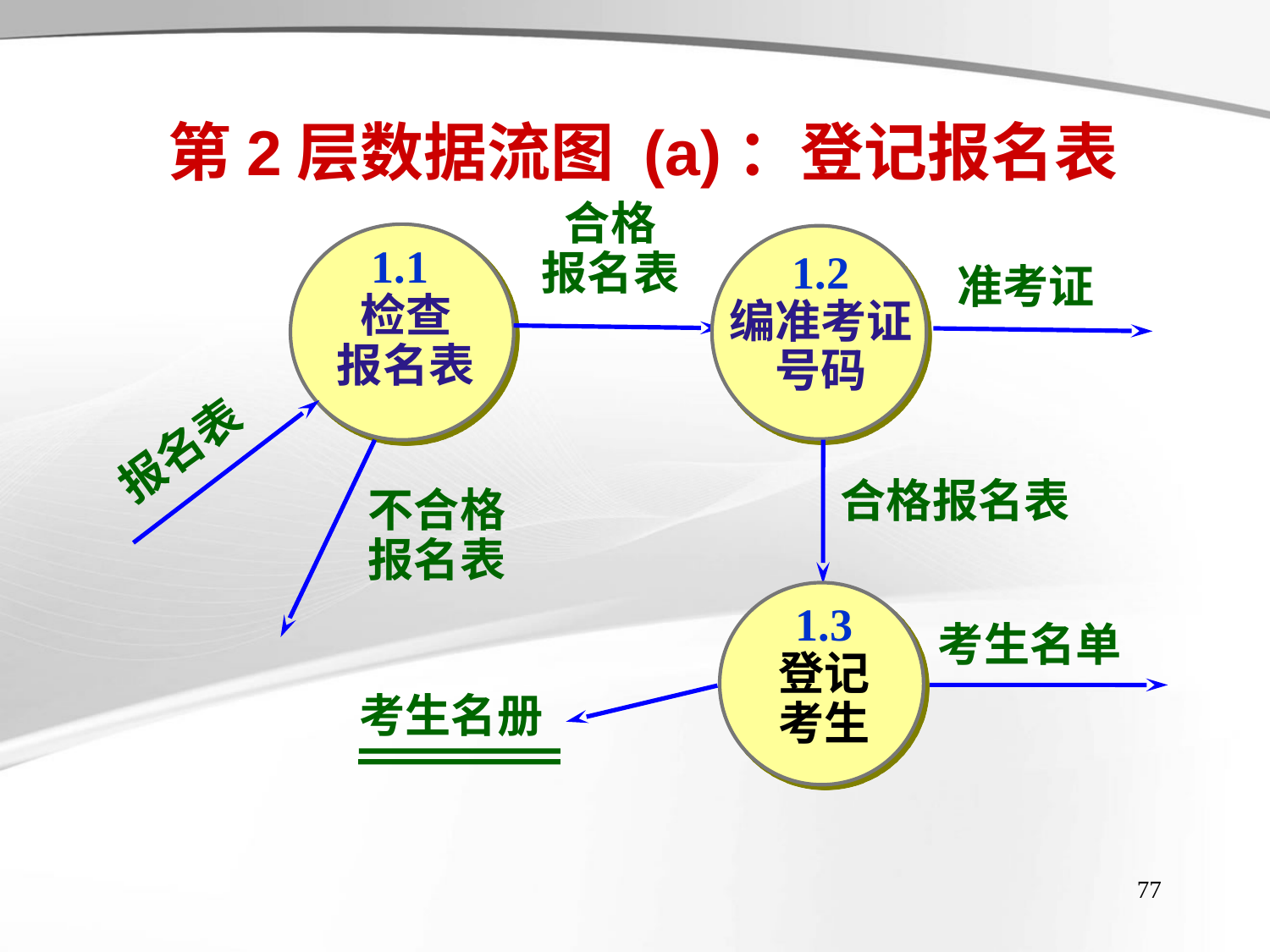

第2层数据流图 (a)：登记报名表
合格
报名表

1.1
检查
报名表
1.2
编准考证号码
准考证

报名表

合格报名表
不合格
报名表

1.3
登记
考生
考生名单
考生名册

77